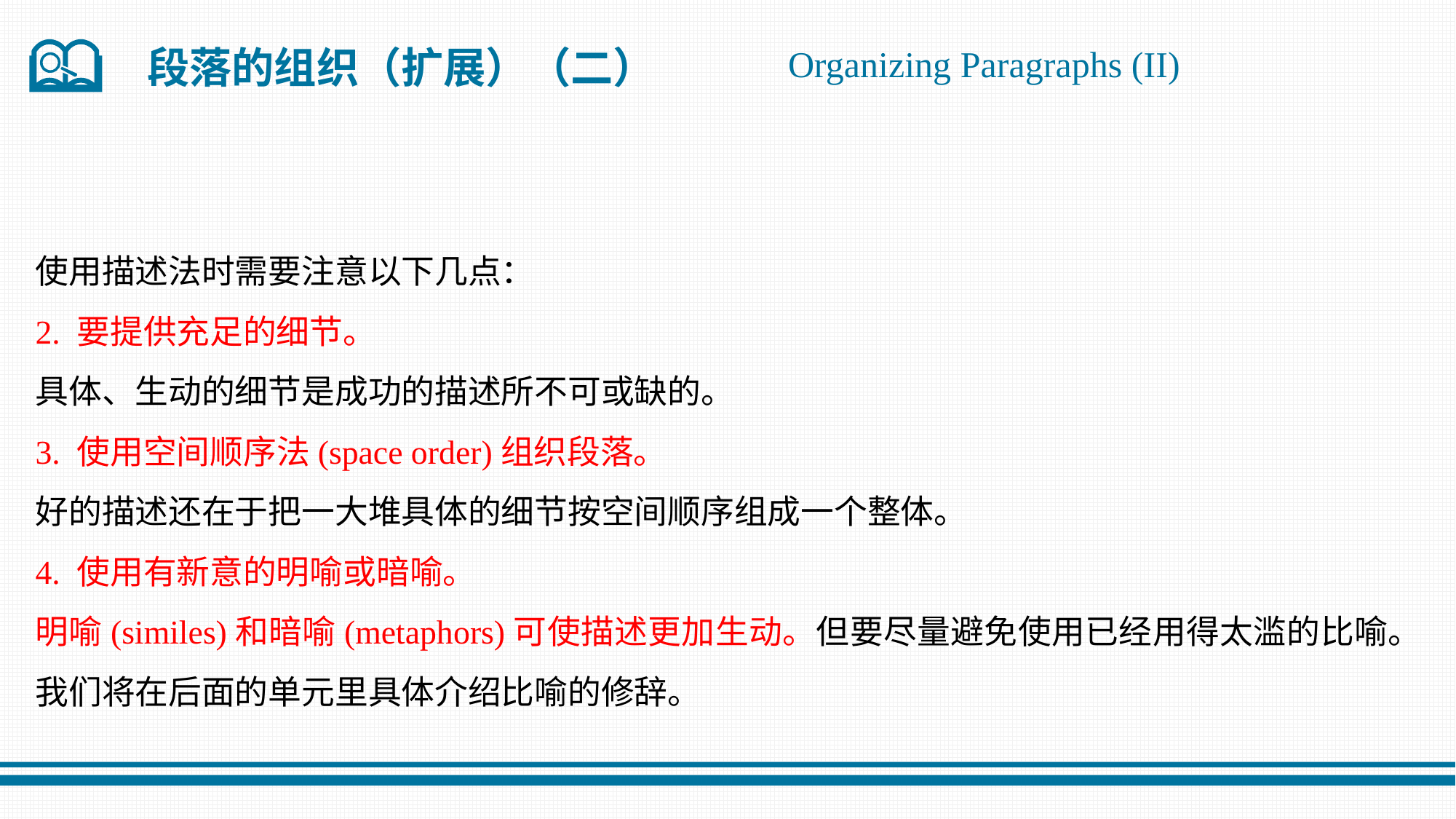

Organizing Paragraphs (II)
段落的组织（扩展）（二）

使用描述法时需要注意以下几点：
2. 要提供充足的细节。
具体、生动的细节是成功的描述所不可或缺的。
3. 使用空间顺序法(space order)组织段落。
好的描述还在于把一大堆具体的细节按空间顺序组成一个整体。
4. 使用有新意的明喻或暗喻。
明喻(similes)和暗喻(metaphors)可使描述更加生动。但要尽量避免使用已经用得太滥的比喻。我们将在后面的单元里具体介绍比喻的修辞。